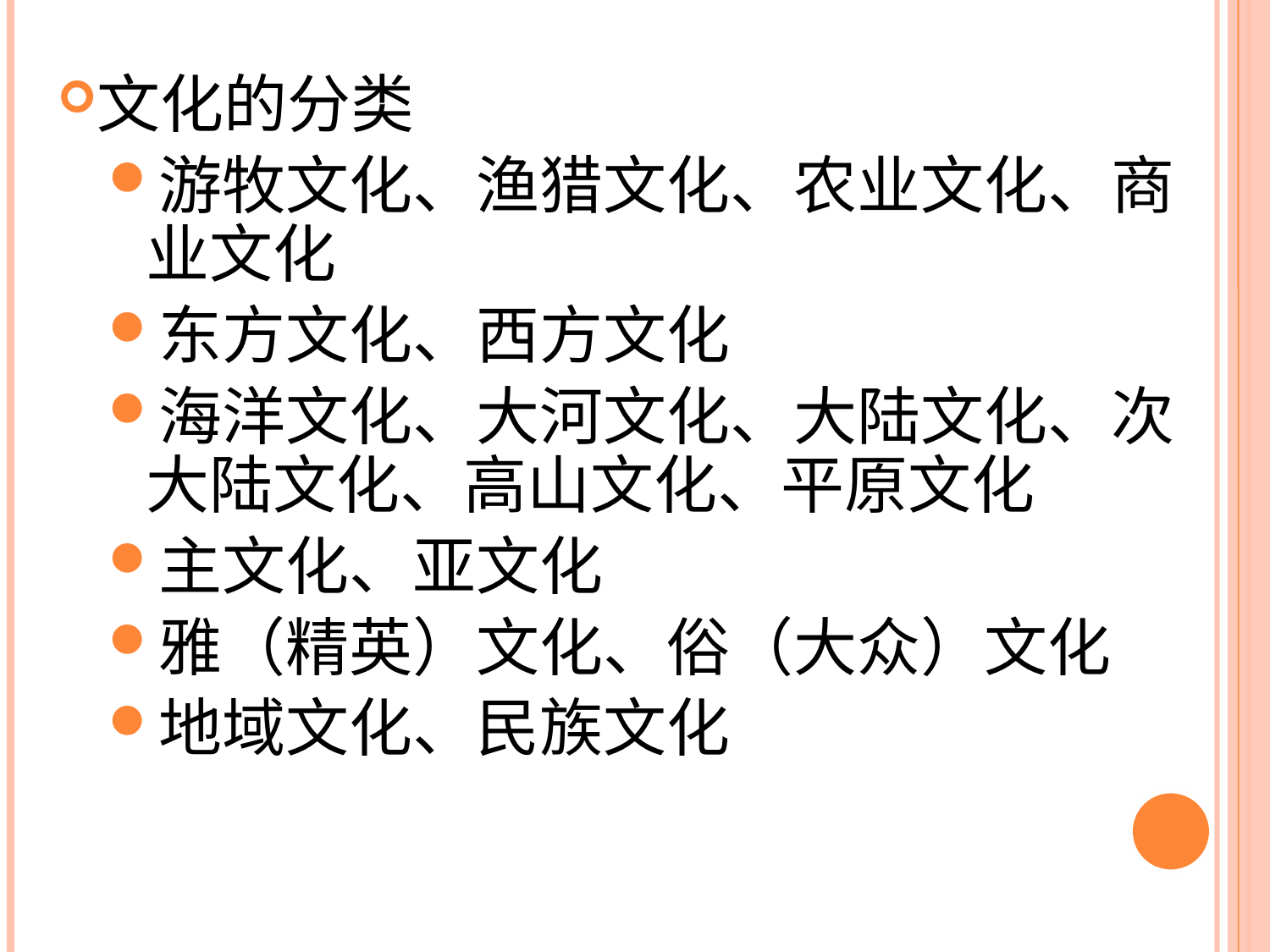

文化的分类
游牧文化、渔猎文化、农业文化、商业文化
东方文化、西方文化
海洋文化、大河文化、大陆文化、次大陆文化、高山文化、平原文化
主文化、亚文化
雅（精英）文化、俗（大众）文化
地域文化、民族文化